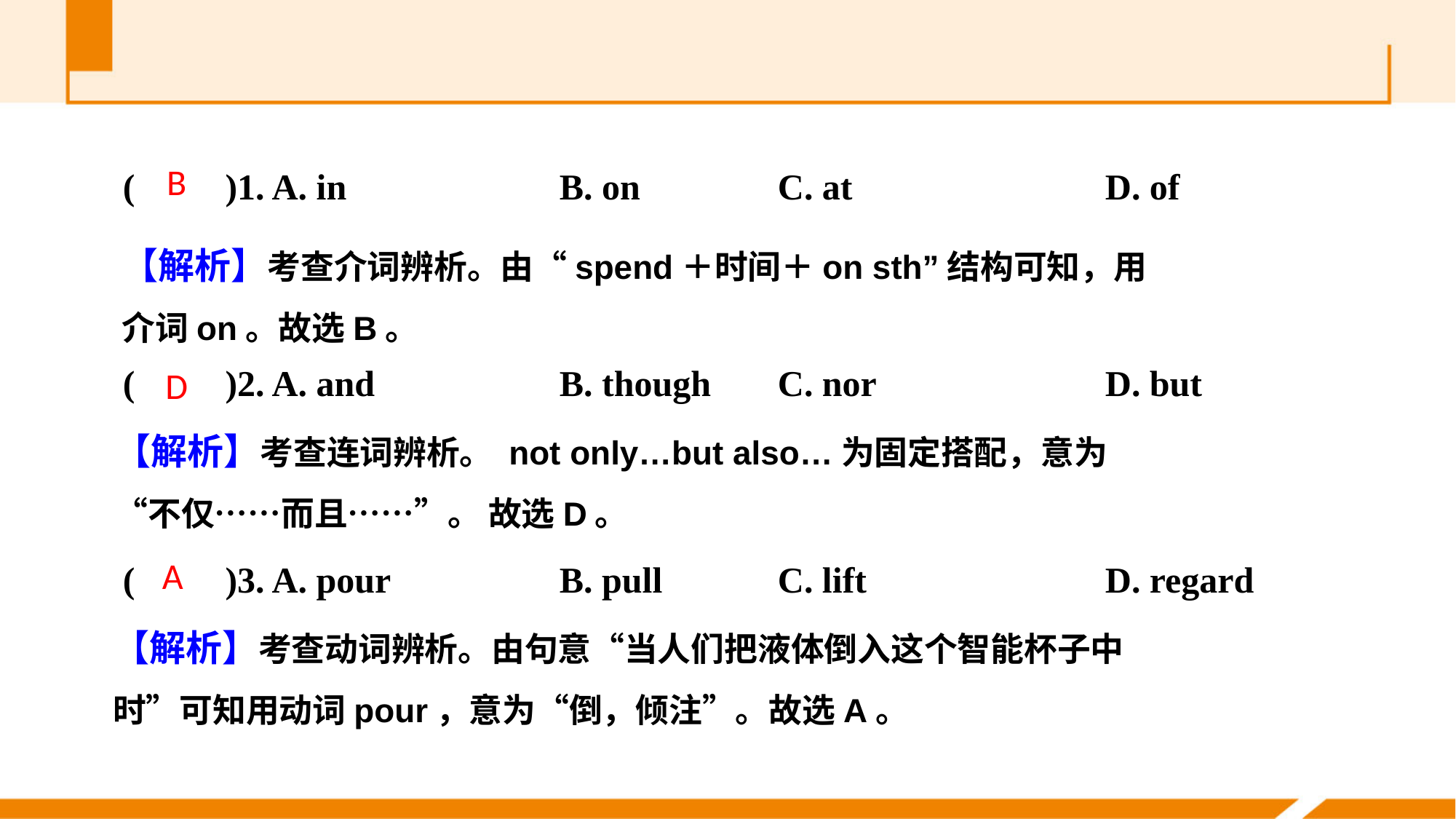

(　　)1. A. in  		B. on		C. at  			D. of

(　　)2. A. and  		B. though	C. nor  		D. but

(　　)3. A. pour  		B. pull		C. lift  			D. regard
B
【解析】考查介词辨析。由“spend＋时间＋on sth”结构可知，用介词on。故选B。
D
【解析】考查连词辨析。 not only…but also…为固定搭配，意为“不仅……而且……”。 故选D。
A
【解析】考查动词辨析。由句意“当人们把液体倒入这个智能杯子中时”可知用动词pour，意为“倒，倾注”。故选A。